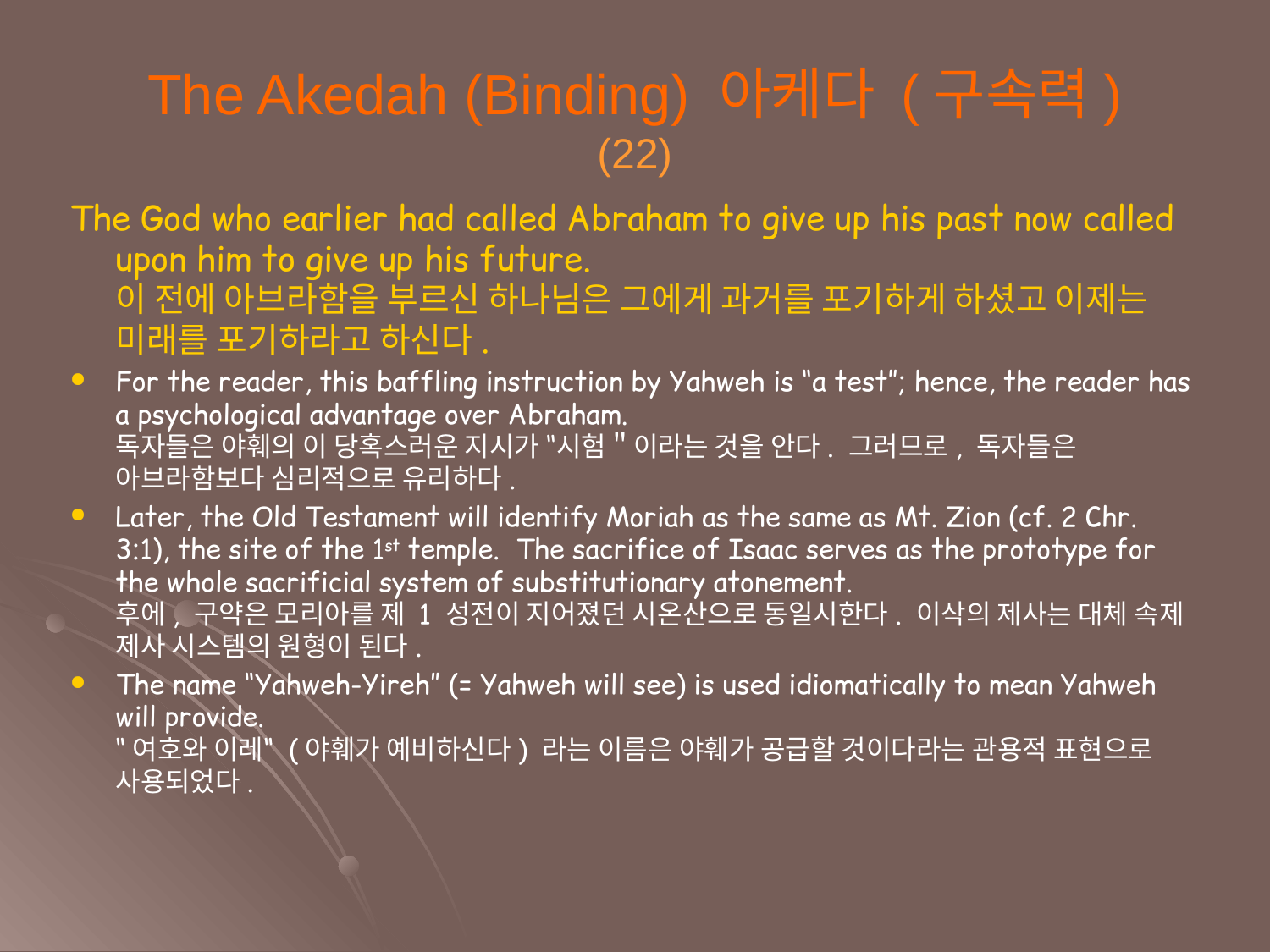

The Akedah (Binding) 아케다 (구속력)
(22)
The God who earlier had called Abraham to give up his past now called upon him to give up his future.
이 전에 아브라함을 부르신 하나님은 그에게 과거를 포기하게 하셨고 이제는 미래를 포기하라고 하신다.
For the reader, this baffling instruction by Yahweh is “a test”; hence, the reader has a psychological advantage over Abraham.
독자들은 야훼의 이 당혹스러운 지시가 “시험＂이라는 것을 안다. 그러므로, 독자들은 아브라함보다 심리적으로 유리하다.
Later, the Old Testament will identify Moriah as the same as Mt. Zion (cf. 2 Chr. 3:1), the site of the 1st temple.  The sacrifice of Isaac serves as the prototype for the whole sacrificial system of substitutionary atonement.
후에, 구약은 모리아를 제 1 성전이 지어졌던 시온산으로 동일시한다. 이삭의 제사는 대체 속제 제사 시스템의 원형이 된다.
The name “Yahweh-Yireh” (= Yahweh will see) is used idiomatically to mean Yahweh will provide.
“여호와 이레“ (야훼가 예비하신다) 라는 이름은 야훼가 공급할 것이다라는 관용적 표현으로 사용되었다.